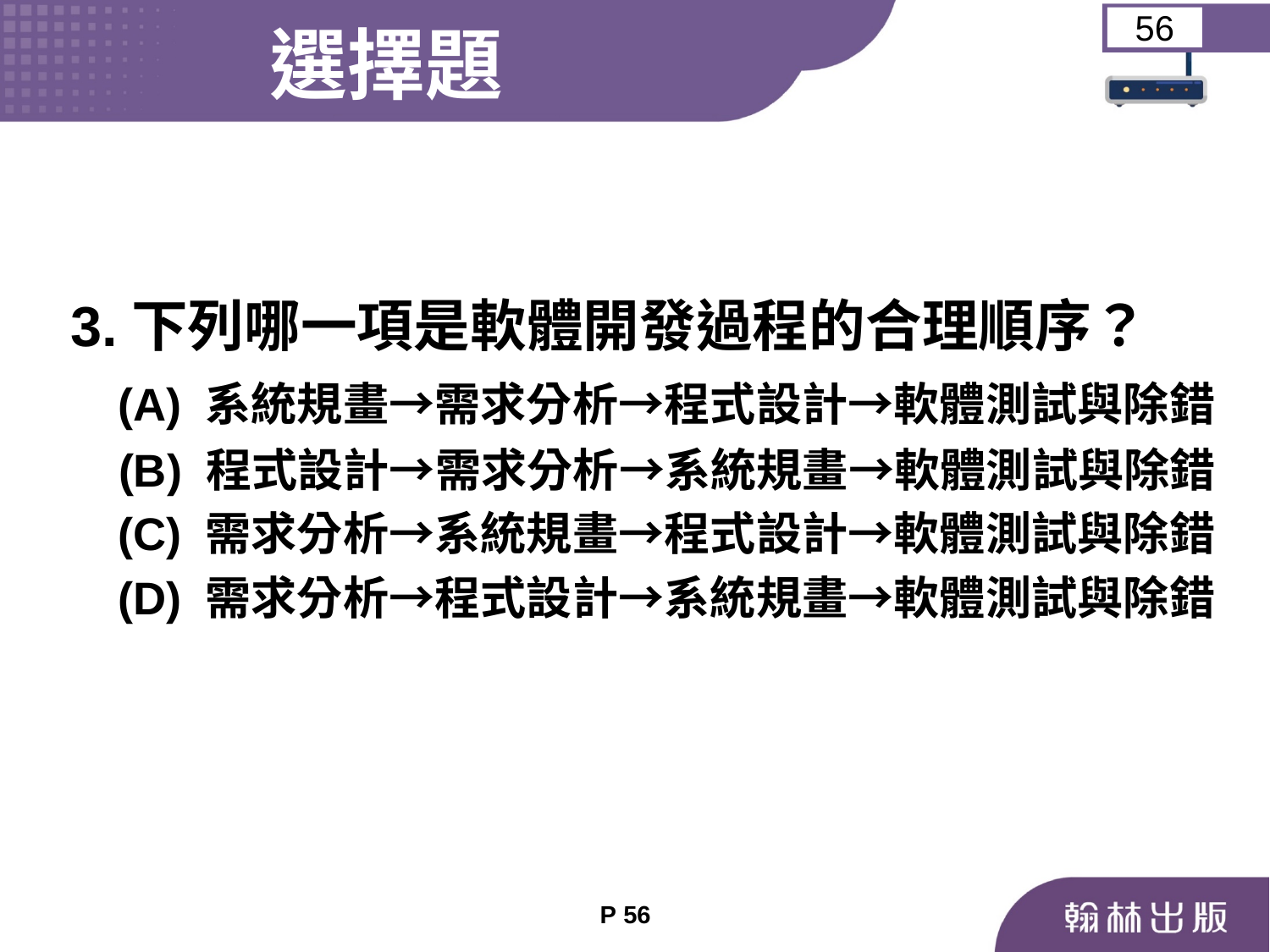

選擇題

56
 3.下列哪一項是軟體開發過程的合理順序？
	   (A) 系統規畫→需求分析→程式設計→軟體測試與除錯
     (B) 程式設計→需求分析→系統規畫→軟體測試與除錯
	   (C) 需求分析→系統規畫→程式設計→軟體測試與除錯
	   (D) 需求分析→程式設計→系統規畫→軟體測試與除錯

P 56